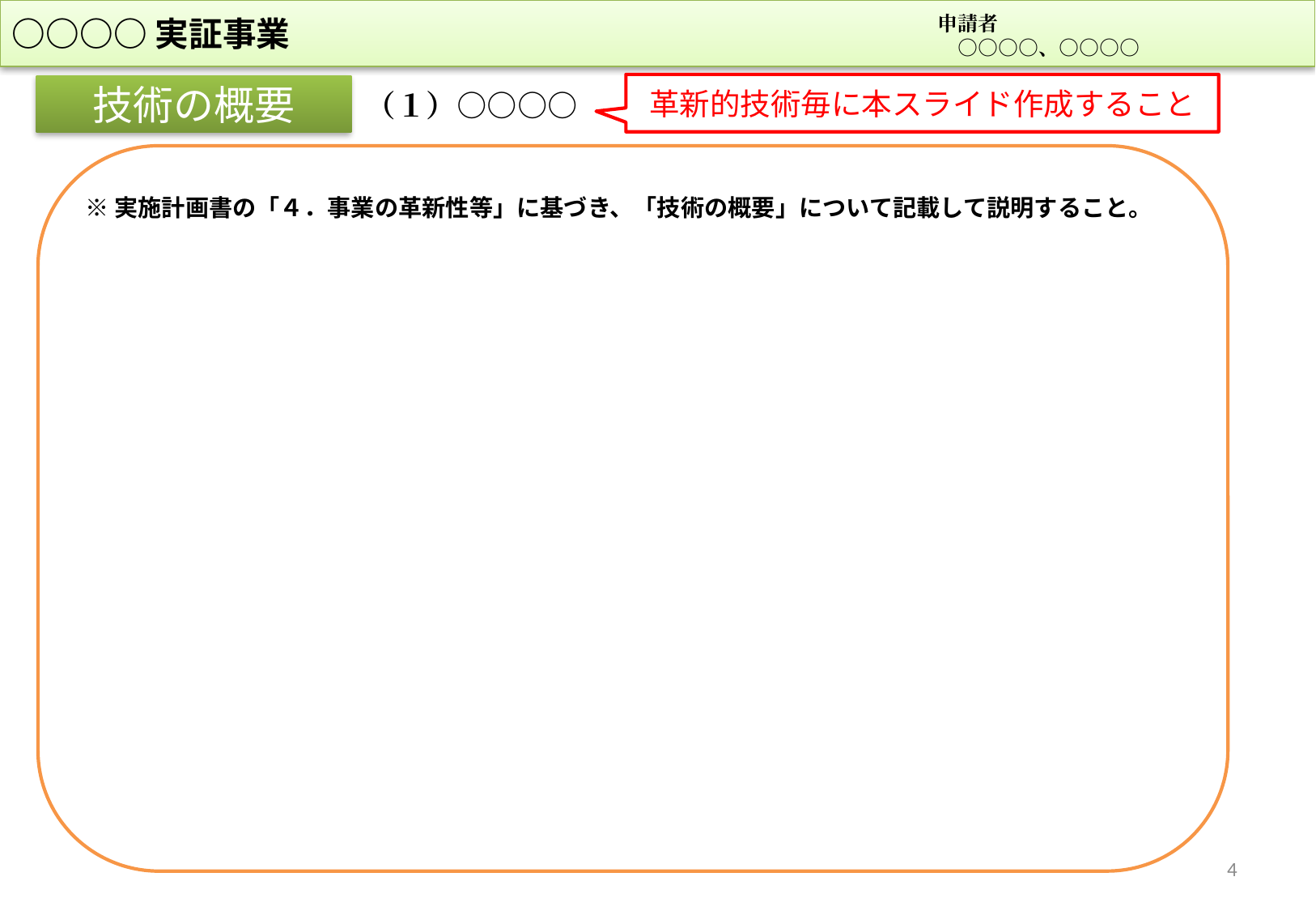

○○○○実証事業
申請者
　○○○○、○○○○
革新的技術毎に本スライド作成すること
技術の概要
（１）○○○○
※実施計画書の「４．事業の革新性等」に基づき、「技術の概要」について記載して説明すること。
4